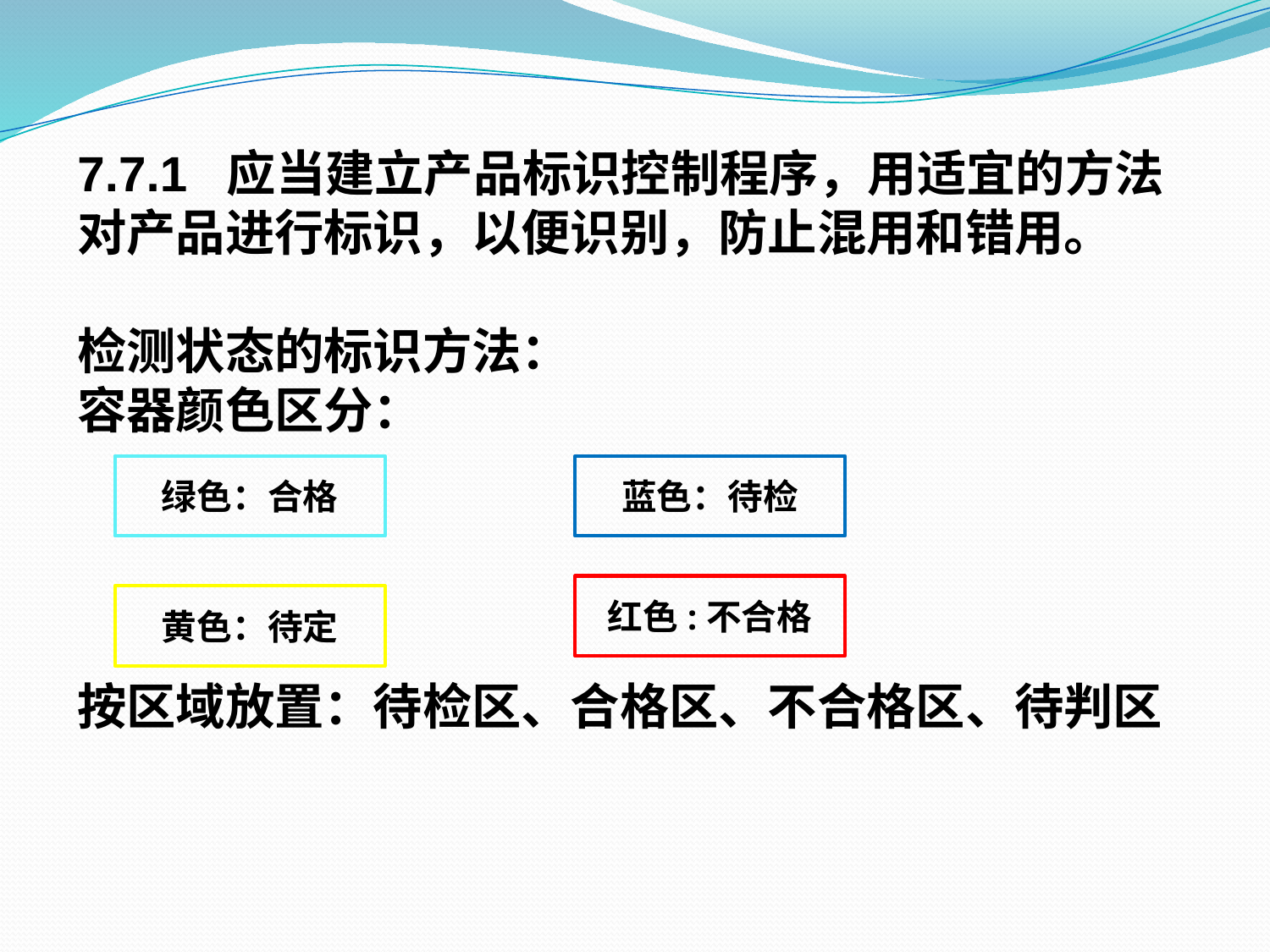

7.7.1  应当建立产品标识控制程序，用适宜的方法对产品进行标识，以便识别，防止混用和错用。

检测状态的标识方法：
容器颜色区分：

按区域放置：待检区、合格区、不合格区、待判区

绿色：合格
蓝色：待检
红色:不合格
黄色：待定